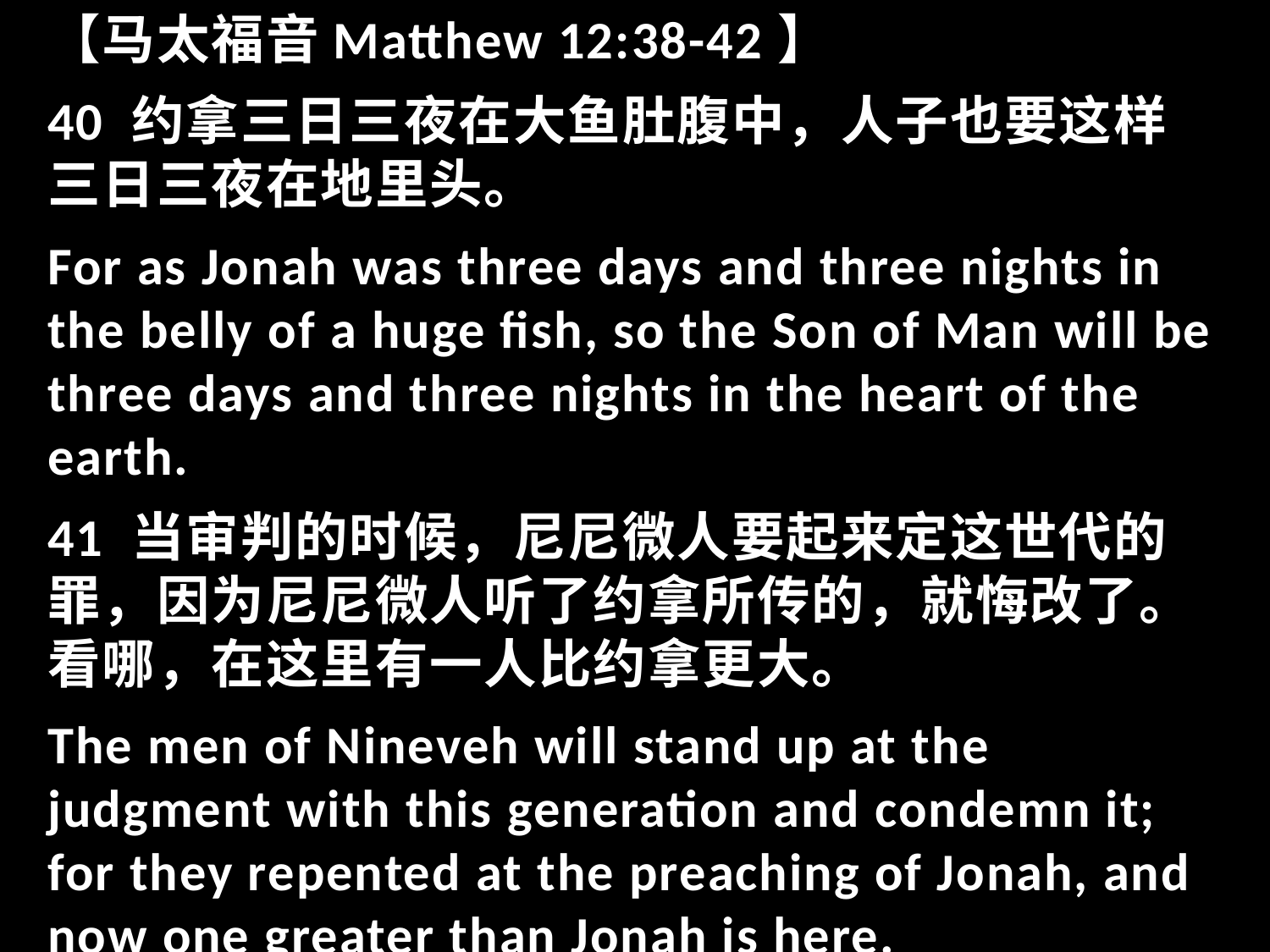

【马太福音Matthew 12:38-42】
40 约拿三日三夜在大鱼肚腹中，人子也要这样三日三夜在地里头。
For as Jonah was three days and three nights in the belly of a huge fish, so the Son of Man will be three days and three nights in the heart of the earth.
41 当审判的时候，尼尼微人要起来定这世代的罪，因为尼尼微人听了约拿所传的，就悔改了。看哪，在这里有一人比约拿更大。
The men of Nineveh will stand up at the judgment with this generation and condemn it; for they repented at the preaching of Jonah, and now one greater than Jonah is here.